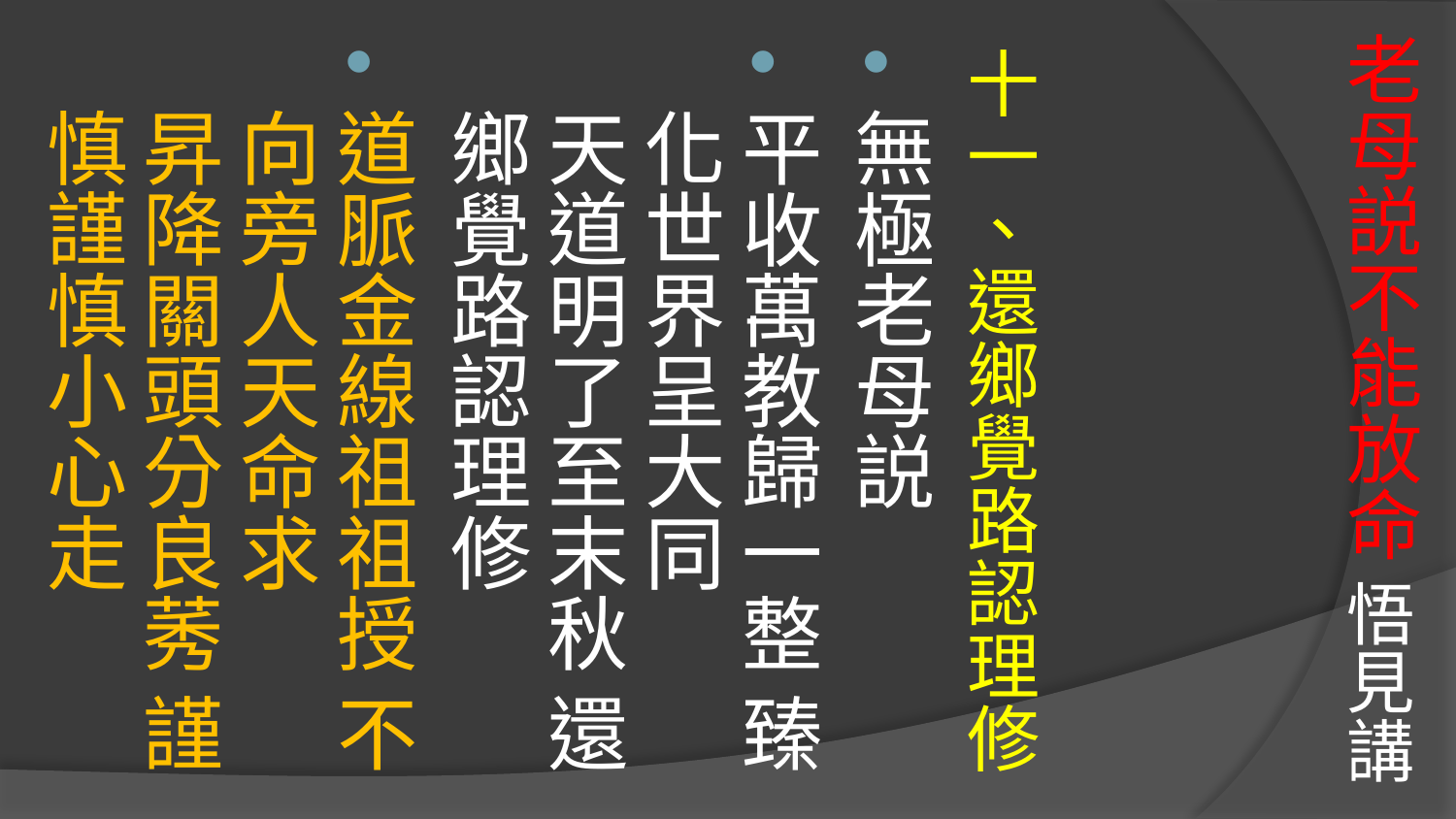

# 老母説不能放命 悟見講
十一、還鄉覺路認理修
無極老母説
平收萬教歸一整 臻化世界呈大同
天道明了至末秋 還鄉覺路認理修
道脈金線祖祖授 不向旁人天命求
昇降關頭分良莠 謹慎謹慎小心走